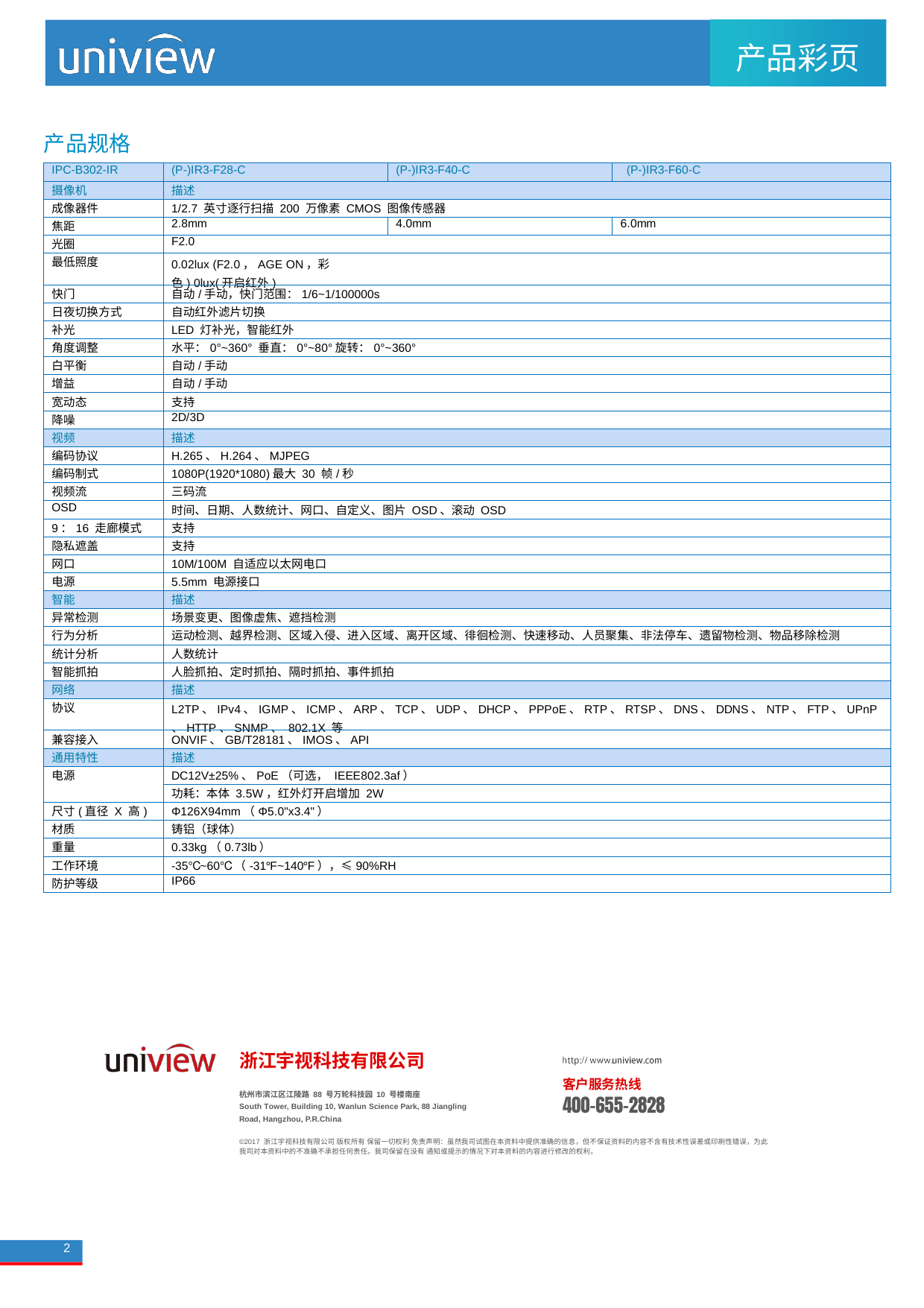

产品彩页

产品规格
| IPC-B302-IR | (P-)IR3-F28-C | (P-)IR3-F40-C | (P-)IR3-F60-C |
| --- | --- | --- | --- |
| 摄像机 | 描述 |  |  |
| 成像器件 | 1/2.7 英寸逐行扫描 200 万像素 CMOS 图像传感器 |  |  |
| 焦距 | 2.8mm | 4.0mm | 6.0mm |
| 光圈 | F2.0 |  |  |
| 最低照度 | 0.02lux (F2.0，AGE ON，彩色) 0lux(开启红外) |  |  |
| 快门 | 自动/手动，快门范围：1/6~1/100000s |  |  |
| 日夜切换方式 | 自动红外滤片切换 |  |  |
| 补光 | LED 灯补光，智能红外 |  |  |
| 角度调整 | 水平：0°~360° 垂直：0°~80°旋转：0°~360° |  |  |
| 白平衡 | 自动/手动 |  |  |
| 增益 | 自动/手动 |  |  |
| 宽动态 | 支持 |  |  |
| 降噪 | 2D/3D |  |  |
| 视频 | 描述 |  |  |
| 编码协议 | H.265、H.264、MJPEG |  |  |
| 编码制式 | 1080P(1920\*1080)最大 30 帧/秒 |  |  |
| 视频流 | 三码流 |  |  |
| OSD | 时间、日期、人数统计、网口、自定义、图片 OSD、滚动 OSD |  |  |
| 9：16 走廊模式 | 支持 |  |  |
| 隐私遮盖 | 支持 |  |  |
| 网口 | 10M/100M 自适应以太网电口 |  |  |
| 电源 | 5.5mm 电源接口 |  |  |
| 智能 | 描述 |  |  |
| 异常检测 | 场景变更、图像虚焦、遮挡检测 |  |  |
| 行为分析 | 运动检测、越界检测、区域入侵、进入区域、离开区域、徘徊检测、快速移动、人员聚集、非法停车、遗留物检测、物品移除检测 |  |  |
| 统计分析 | 人数统计 |  |  |
| 智能抓拍 | 人脸抓拍、定时抓拍、隔时抓拍、事件抓拍 |  |  |
| 网络 | 描述 |  |  |
| 协议 | L2TP、IPv4、IGMP、ICMP、ARP、TCP、UDP、DHCP、PPPoE、RTP、RTSP、DNS、DDNS、NTP、FTP、UPnP、HTTP、SNMP、 802.1X 等 |  |  |
| 兼容接入 | ONVIF、GB/T28181、IMOS、API |  |  |
| 通用特性 | 描述 |  |  |
| 电源 | DC12V±25%、PoE（可选， IEEE802.3af） |  |  |
|  | 功耗：本体 3.5W，红外灯开启增加 2W |  |  |
| 尺寸(直径 X 高) | Φ126X94mm（Φ5.0"x3.4"） |  |  |
| 材质 | 铸铝（球体） |  |  |
| 重量 | 0.33kg（0.73lb） |  |  |
| 工作环境 | -35℃~60℃（-31°F~140°F），≤90%RH |  |  |
| 防护等级 | IP66 |  |  |

浙江宇视科技有限公司

客户服务热线
400-655-2828
杭州市滨江区江陵路 88 号万轮科技园 10 号楼南座
South Tower, Building 10, Wanlun Science Park, 88 Jiangling Road, Hangzhou, P.R.China
©2017 浙江宇视科技有限公司 版权所有 保留一切权利 免责声明：虽然我司试图在本资料中提供准确的信息，但不保证资料的内容不含有技术性误差或印刷性错误，为此我司对本资料中的不准确不承担任何责任。我司保留在没有 通知或提示的情况下对本资料的内容进行修改的权利。

2